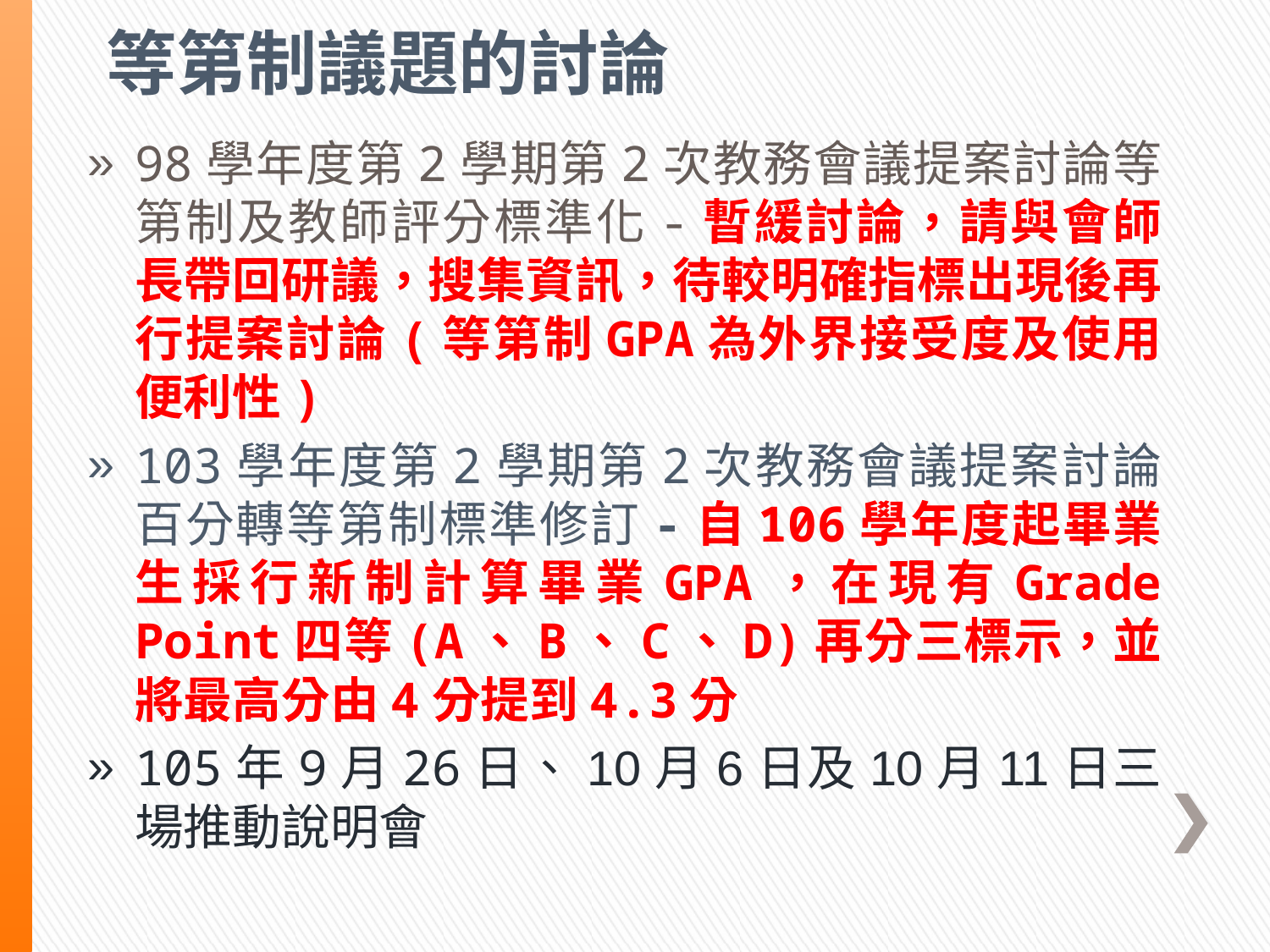

等第制議題的討論
98學年度第2學期第2次教務會議提案討論等第制及教師評分標準化-暫緩討論，請與會師長帶回研議，搜集資訊，待較明確指標出現後再行提案討論(等第制GPA為外界接受度及使用便利性)
103學年度第2學期第2次教務會議提案討論百分轉等第制標準修訂-自106學年度起畢業生採行新制計算畢業GPA，在現有Grade Point四等(A、B、C、D)再分三標示，並將最高分由4分提到4.3分
105年9月26日、10月6日及10月11日三場推動說明會